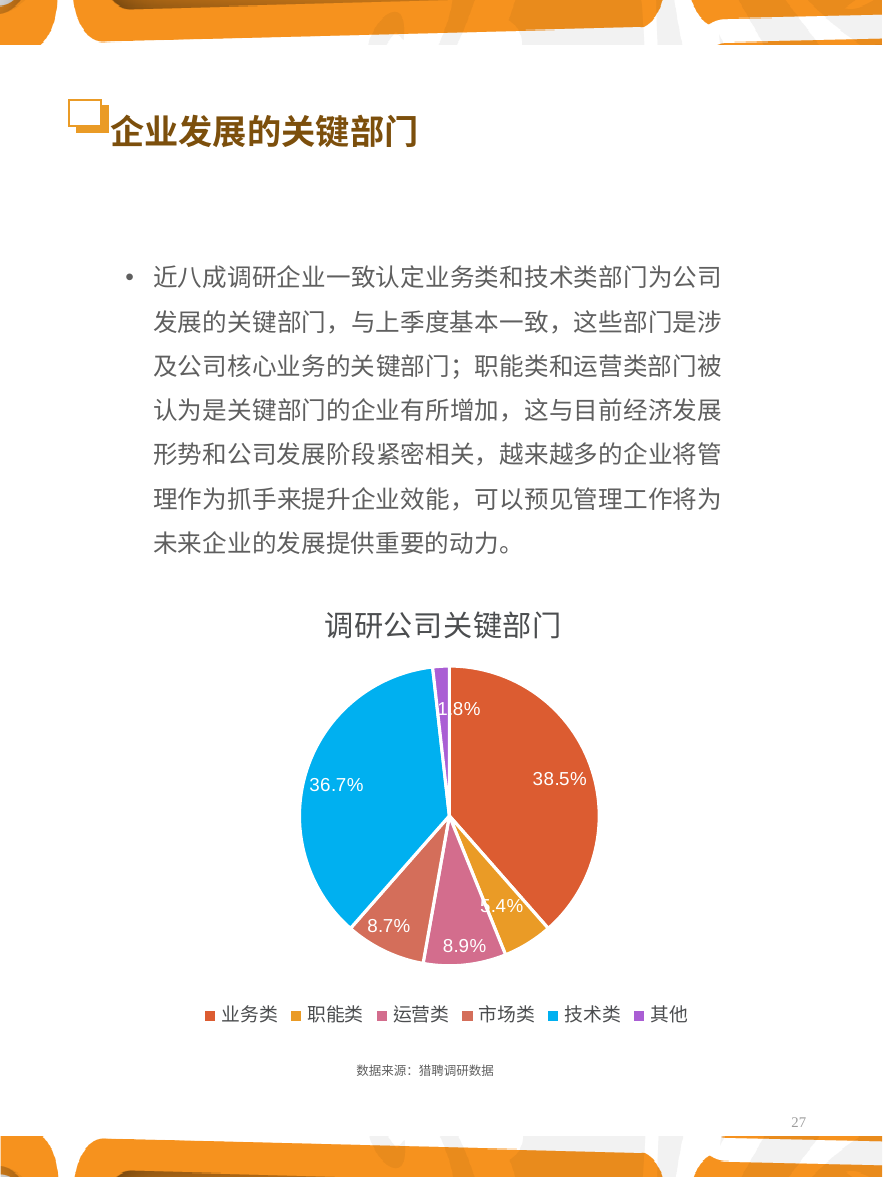

# 企业发展的关键部门

近八成调研企业一致认定业务类和技术类部门为公司发展的关键部门，与上季度基本一致，这些部门是涉及公司核心业务的关键部门；职能类和运营类部门被认为是关键部门的企业有所增加，这与目前经济发展形势和公司发展阶段紧密相关，越来越多的企业将管理作为抓手来提升企业效能，可以预见管理工作将为未来企业的发展提供重要的动力。

### Chart: 调研公司关键部门

| Category |  |
|---|---|
| 业务类 | 0.3852040816326531 |
| 职能类 | 0.05357142857142857 |
| 运营类 | 0.08928571428571429 |
| 市场类 | 0.08673469387755102 |
| 技术类 | 0.3673469387755102 |
| 其他 | 0.017857142857142856 |
数据来源：猎聘调研数据
27